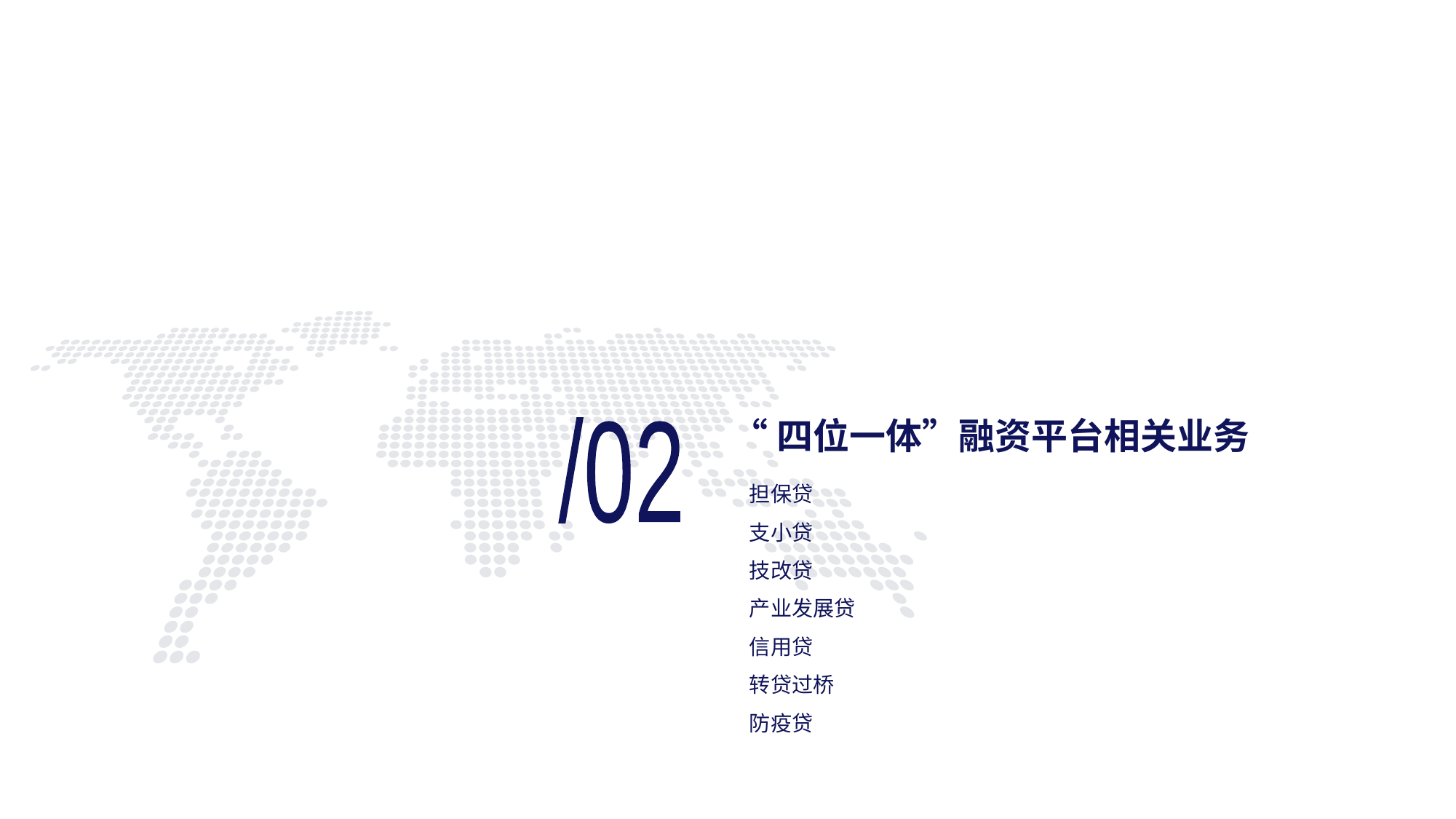

# “四位一体”融资平台相关业务
/02
担保贷
支小贷
技改贷
产业发展贷
信用贷
转贷过桥
防疫贷